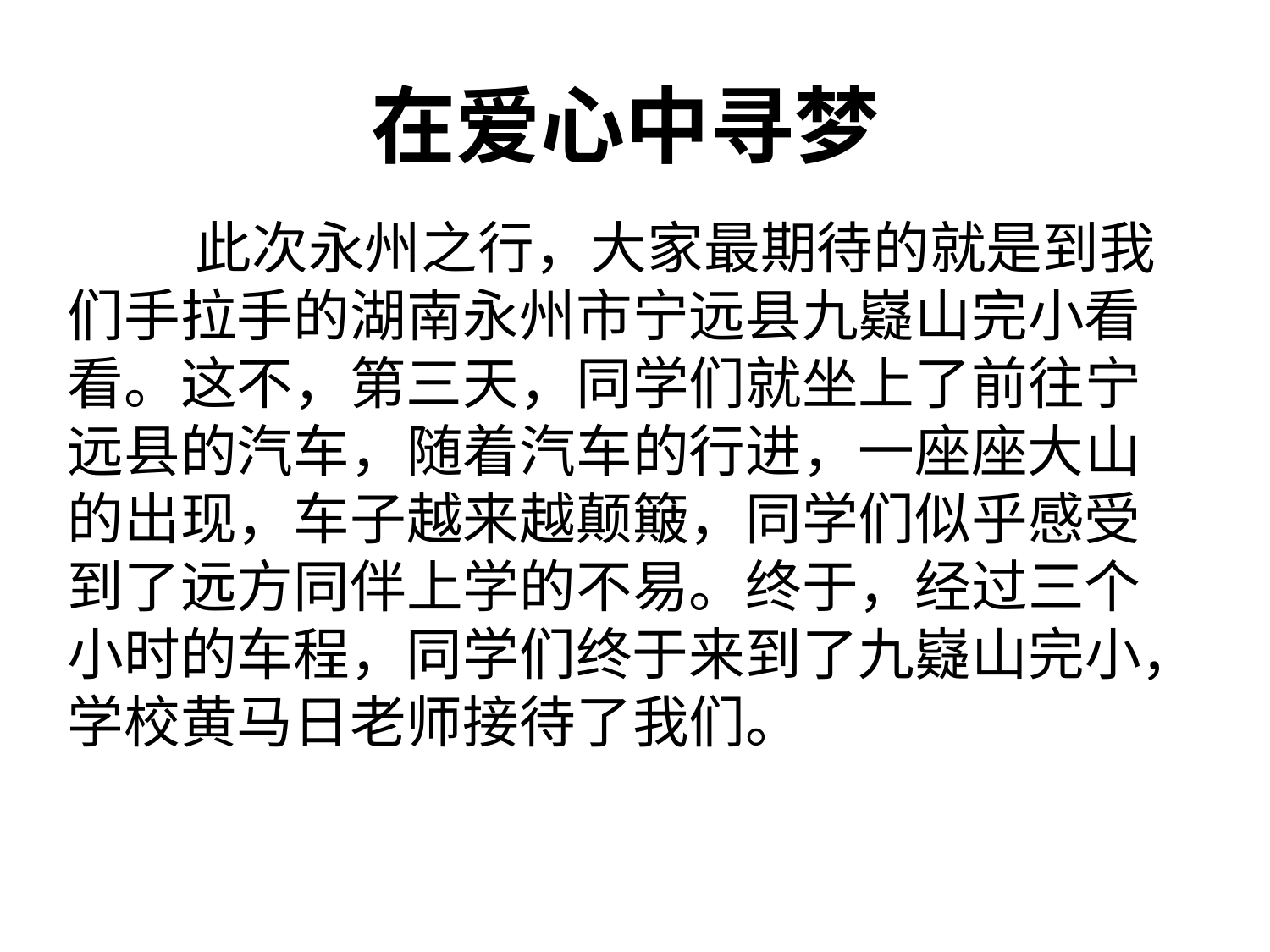

在爱心中寻梦
         此次永州之行，大家最期待的就是到我们手拉手的湖南永州市宁远县九嶷山完小看看。这不，第三天，同学们就坐上了前往宁远县的汽车，随着汽车的行进，一座座大山的出现，车子越来越颠簸，同学们似乎感受到了远方同伴上学的不易。终于，经过三个小时的车程，同学们终于来到了九嶷山完小，学校黄马日老师接待了我们。